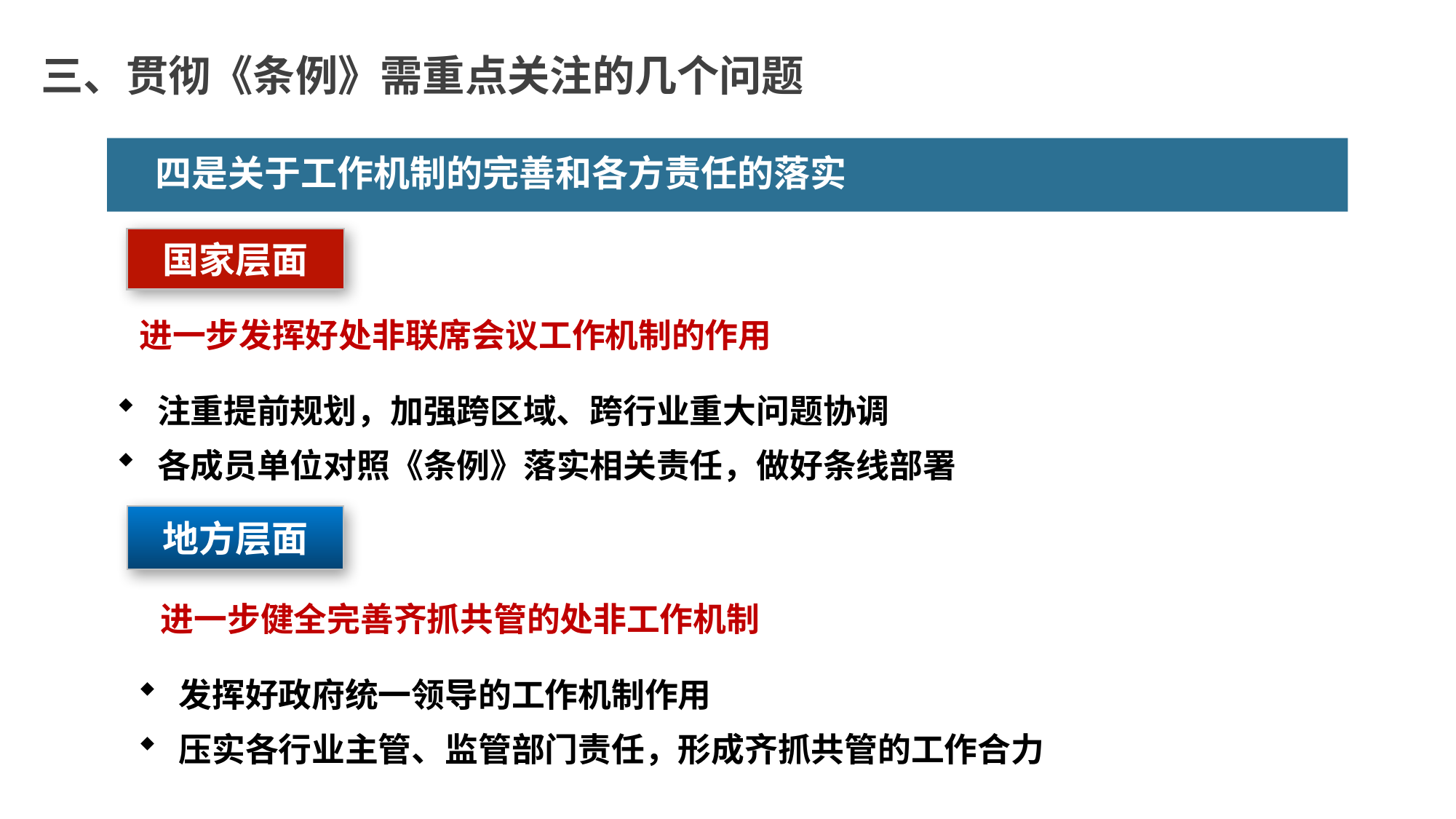

三、贯彻《条例》需重点关注的几个问题
四是关于工作机制的完善和各方责任的落实

国家层面
  进一步发挥好处非联席会议工作机制的作用

注重提前规划，加强跨区域、跨行业重大问题协调
各成员单位对照《条例》落实相关责任，做好条线部署

地方层面
  进一步健全完善齐抓共管的处非工作机制

发挥好政府统一领导的工作机制作用
压实各行业主管、监管部门责任，形成齐抓共管的工作合力